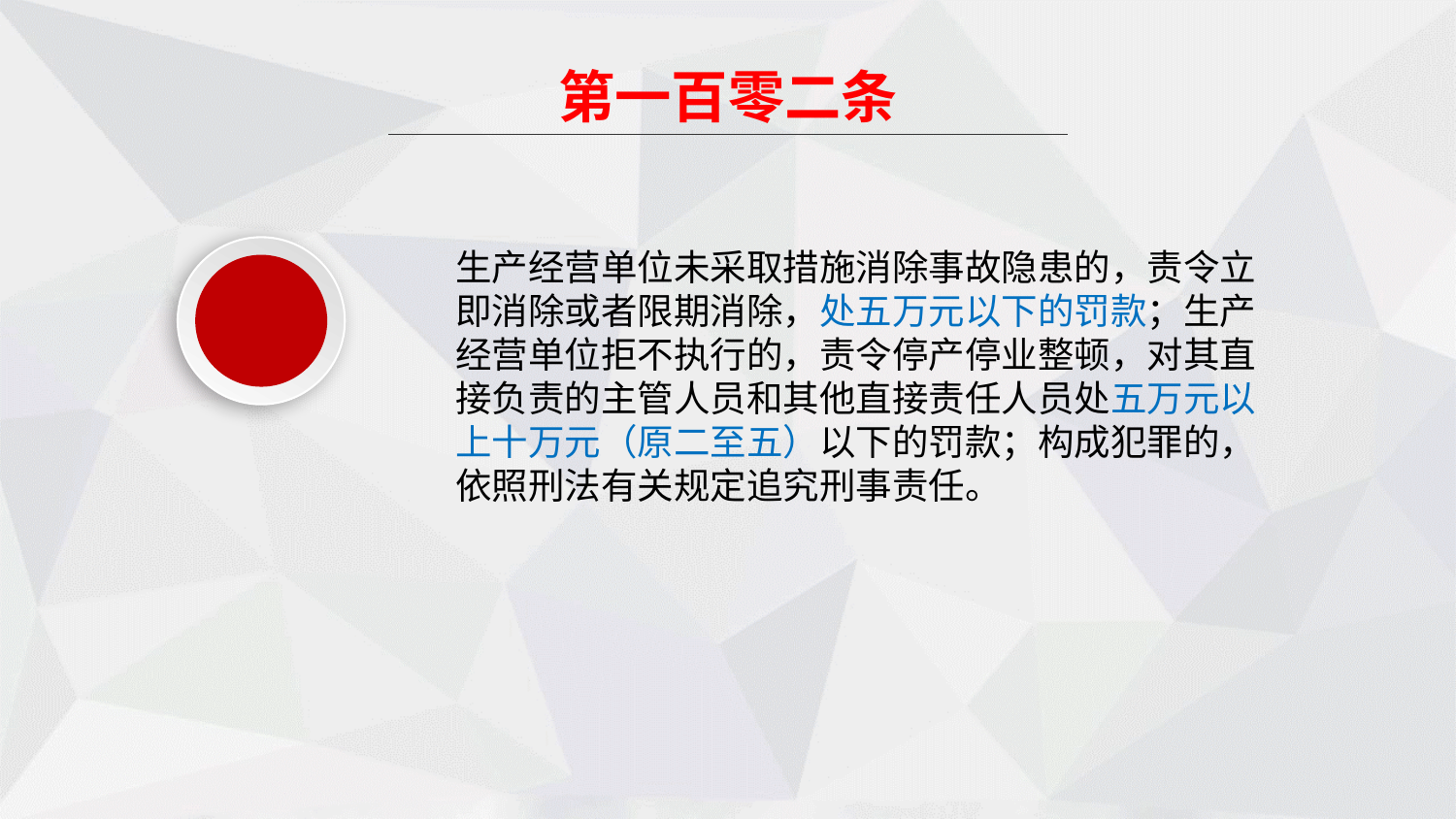

第一百零二条

生产经营单位未采取措施消除事故隐患的，责令立即消除或者限期消除，处五万元以下的罚款；生产经营单位拒不执行的，责令停产停业整顿，对其直接负责的主管人员和其他直接责任人员处五万元以上十万元（原二至五）以下的罚款；构成犯罪的，依照刑法有关规定追究刑事责任。